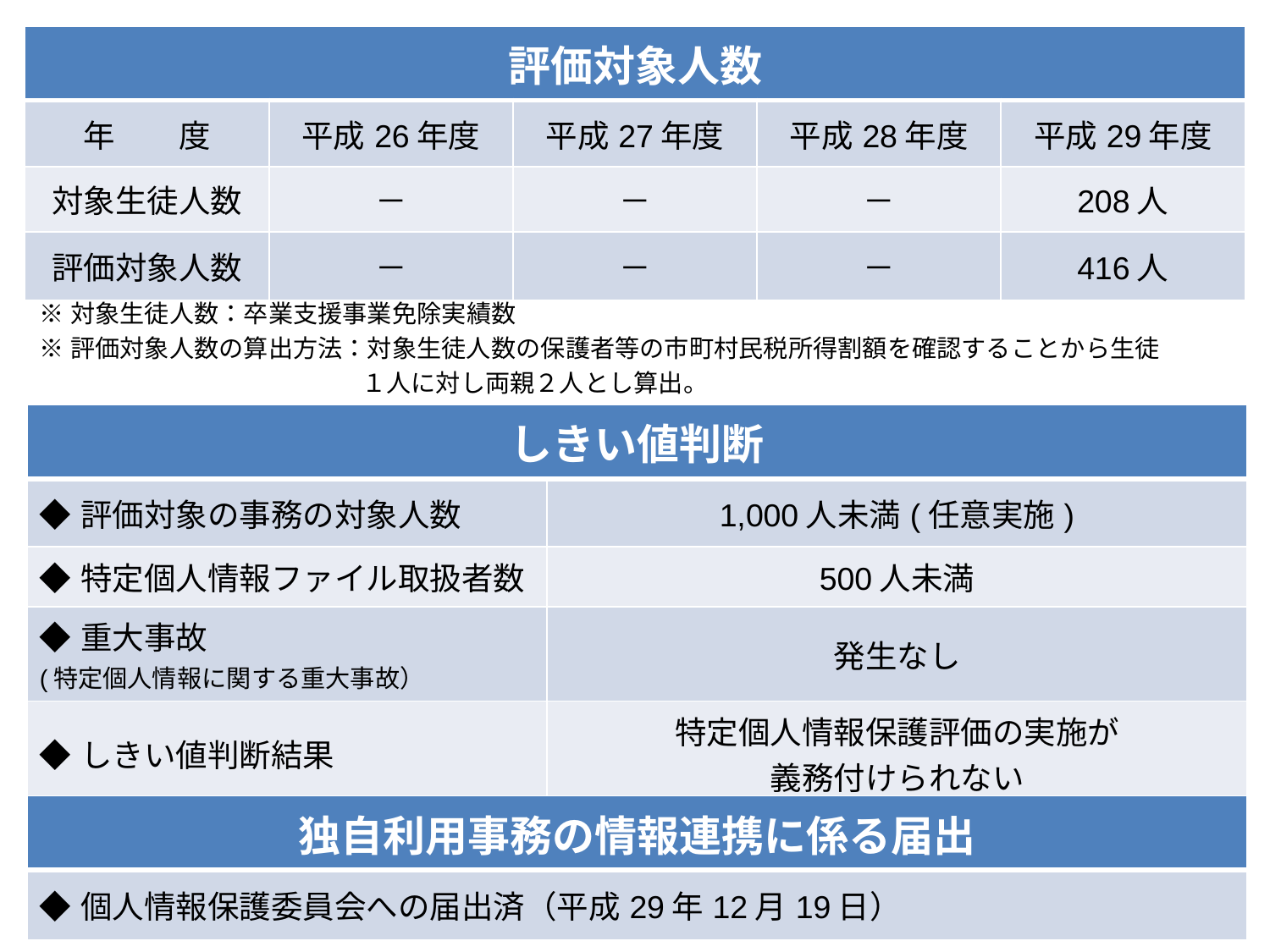

| 評価対象人数 |  |  |  |  |
| --- | --- | --- | --- | --- |
| 年　　度 | 平成26年度 | 平成27年度 | 平成28年度 | 平成29年度 |
| 対象生徒人数 | － | － | － | 208人 |
| 評価対象人数 | － | － | － | 416人 |
※対象生徒人数：卒業支援事業免除実績数
※評価対象人数の算出方法：対象生徒人数の保護者等の市町村民税所得割額を確認することから生徒
　　　　　　　　　　　　　１人に対し両親２人とし算出。
| しきい値判断 |  |
| --- | --- |
| ◆評価対象の事務の対象人数 | 1,000人未満(任意実施) |
| ◆特定個人情報ファイル取扱者数 | 500人未満 |
| ◆重大事故 (特定個人情報に関する重大事故） | 発生なし |
| ◆しきい値判断結果 | 特定個人情報保護評価の実施が 義務付けられない |
| 独自利用事務の情報連携に係る届出 |
| --- |
| ◆個人情報保護委員会への届出済（平成29年12月19日） |